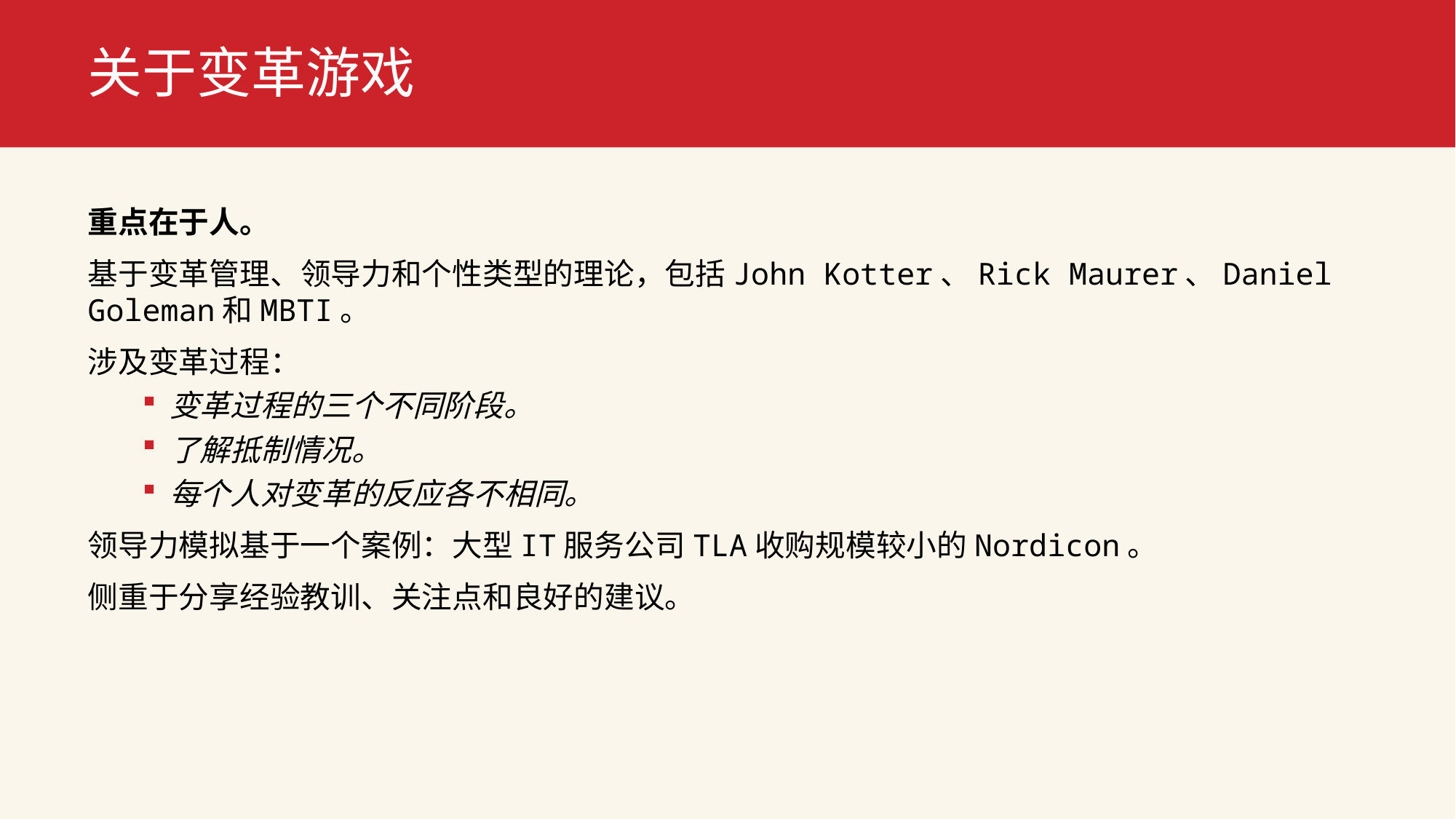

# 关于变革游戏
重点在于人。
基于变革管理、领导力和个性类型的理论，包括John Kotter、Rick Maurer、Daniel Goleman和MBTI。
涉及变革过程：
变革过程的三个不同阶段。
了解抵制情况。
每个人对变革的反应各不相同。
领导力模拟基于一个案例：大型IT服务公司TLA收购规模较小的Nordicon。
侧重于分享经验教训、关注点和良好的建议。